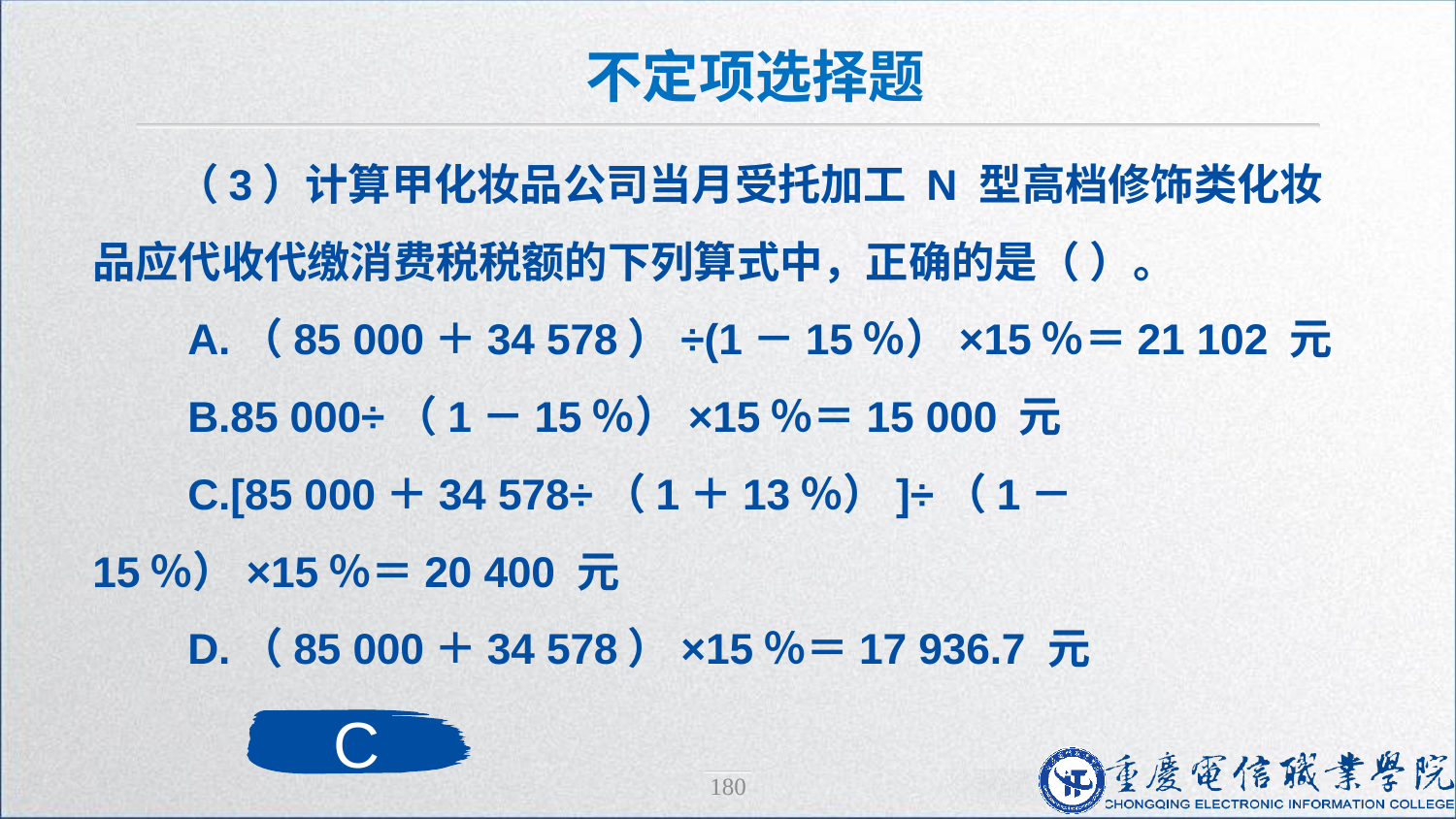

不定项选择题
（3）计算甲化妆品公司当月受托加工 N 型高档修饰类化妆品应代收代缴消费税税额的下列算式中，正确的是（ ）。
 A.（85 000＋34 578）÷(1－15％）×15％＝21 102 元
 B.85 000÷（1－15％）×15％＝15 000 元
 C.[85 000＋34 578÷（1＋13％）]÷（1－15％）×15％＝20 400 元
 D.（85 000＋34 578）×15％＝17 936.7 元

C
180